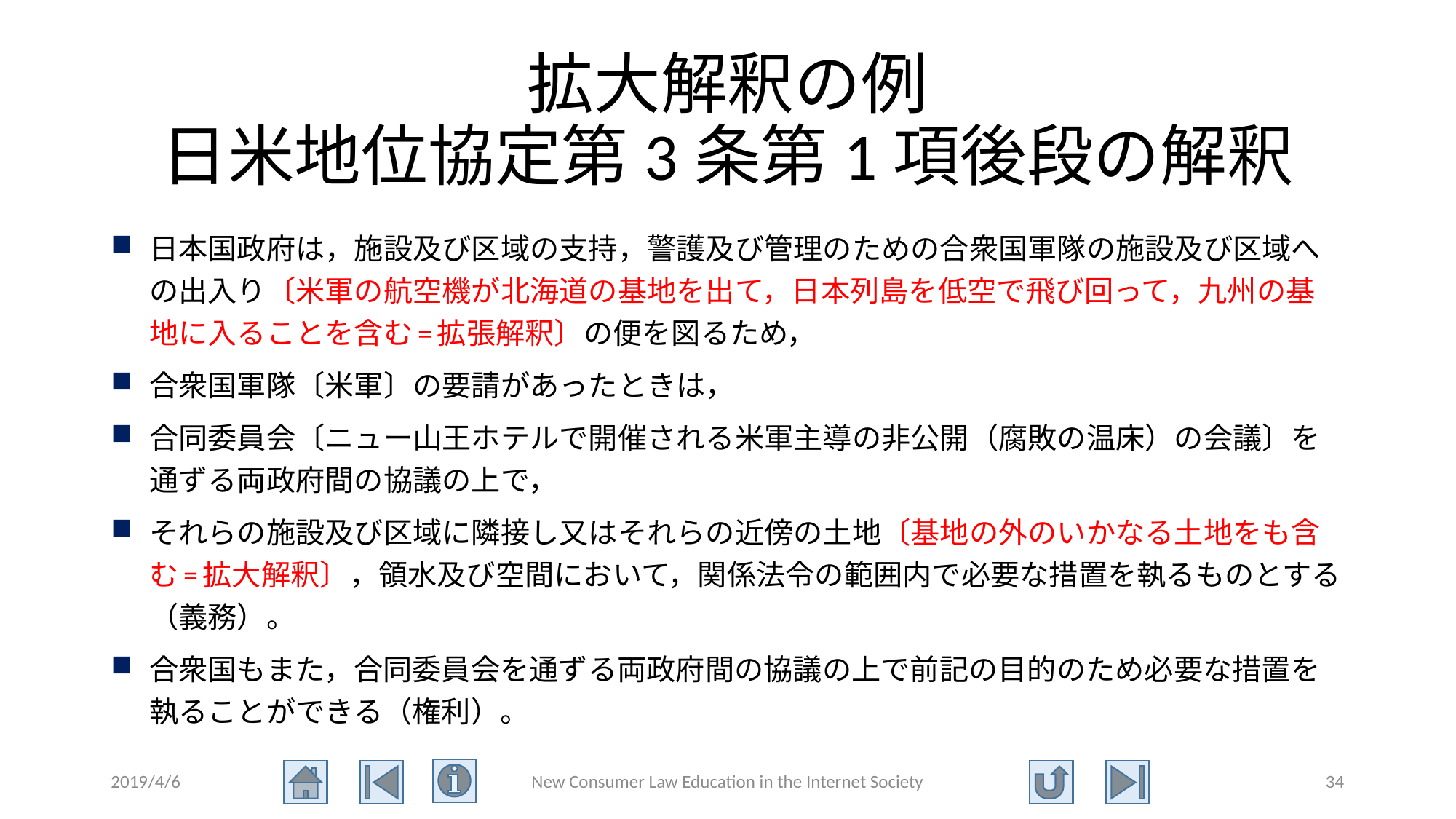

# 拡大解釈の例 日米地位協定第3条第1項後段の解釈
日本国政府は，施設及び区域の支持，警護及び管理のための合衆国軍隊の施設及び区域への出入り〔米軍の航空機が北海道の基地を出て，日本列島を低空で飛び回って，九州の基地に入ることを含む=拡張解釈〕の便を図るため，
合衆国軍隊〔米軍〕の要請があったときは，
合同委員会〔ニュー山王ホテルで開催される米軍主導の非公開（腐敗の温床）の会議〕を通ずる両政府間の協議の上で，
それらの施設及び区域に隣接し又はそれらの近傍の土地〔基地の外のいかなる土地をも含む=拡大解釈〕，領水及び空間において，関係法令の範囲内で必要な措置を執るものとする（義務）。
合衆国もまた，合同委員会を通ずる両政府間の協議の上で前記の目的のため必要な措置を執ることができる（権利）。
2019/4/6
New Consumer Law Education in the Internet Society
34